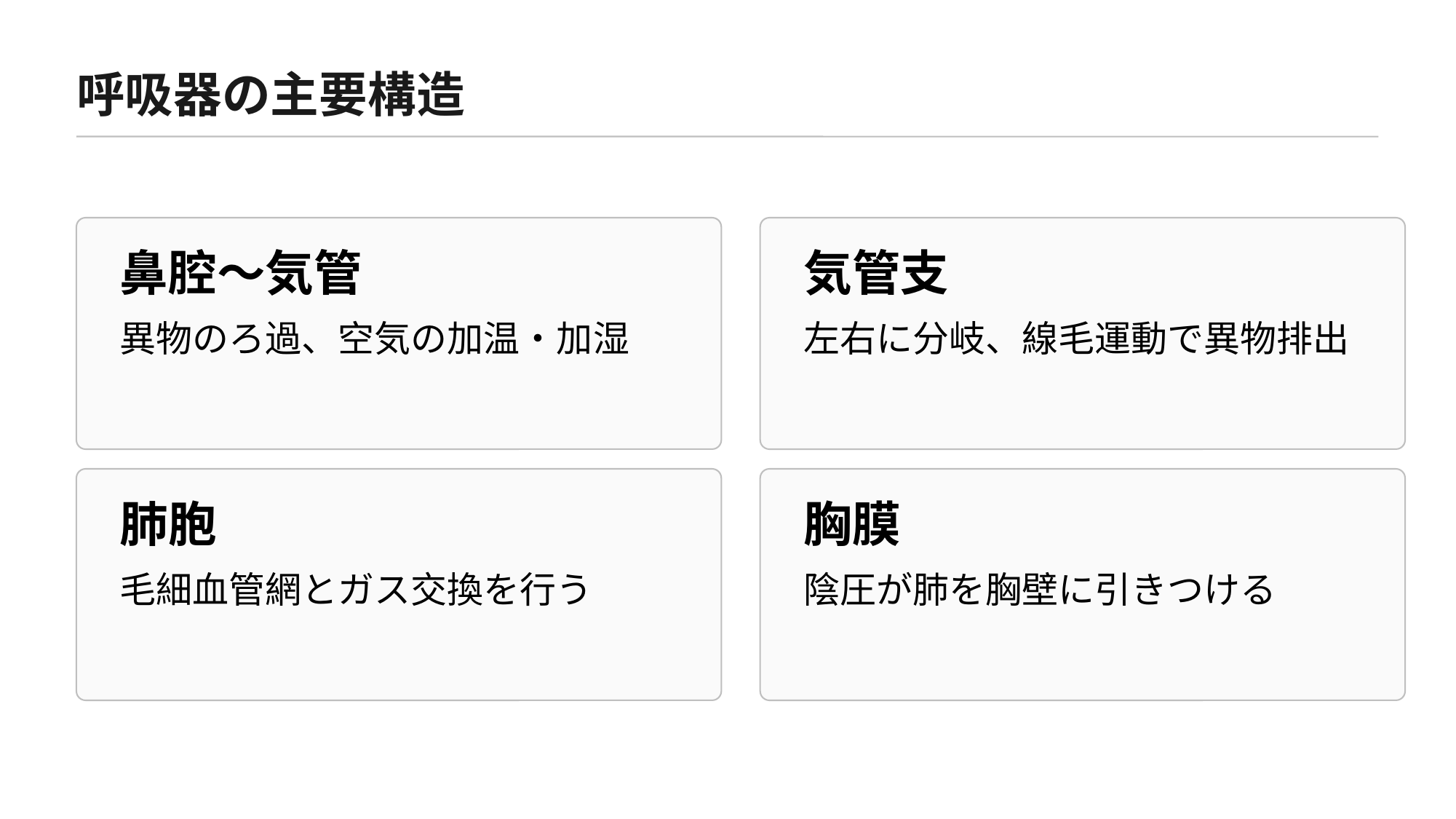

呼吸器の主要構造

鼻腔〜気管
気管支
異物のろ過、空気の加温・加湿
左右に分岐、線毛運動で異物排出

肺胞
胸膜
毛細血管網とガス交換を行う
陰圧が肺を胸壁に引きつける